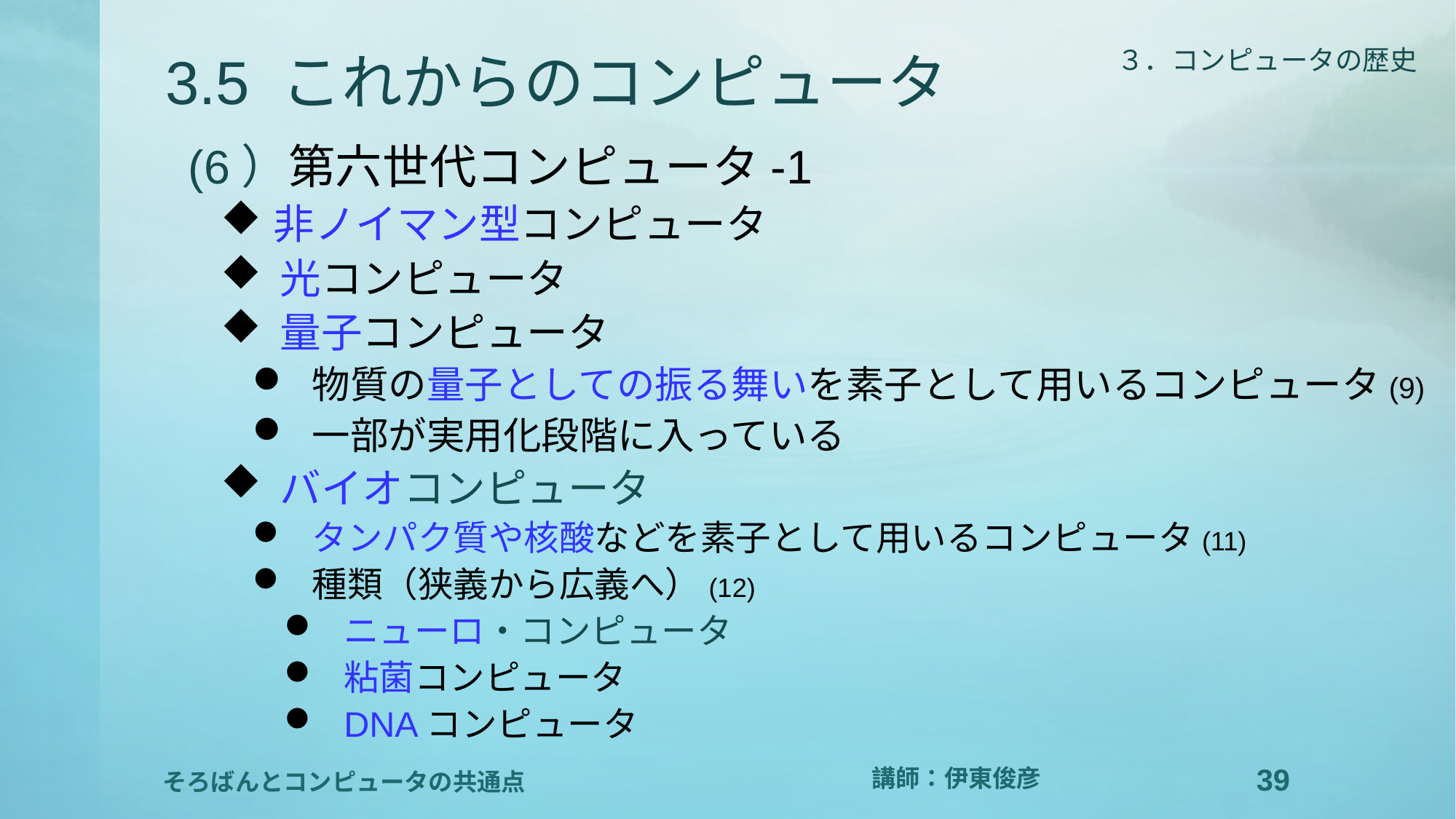

# 3.5 これからのコンピュータ
３．コンピュータの歴史
(6）第六世代コンピュータ-1
非ノイマン型コンピュータ
光コンピュータ
量子コンピュータ
物質の量子としての振る舞いを素子として用いるコンピュータ(9)
一部が実用化段階に入っている
バイオコンピュータ
タンパク質や核酸などを素子として用いるコンピュータ(11)
種類（狭義から広義へ）(12)
ニューロ・コンピュータ
粘菌コンピュータ
DNAコンピュータ
39
そろばんとコンピュータの共通点
講師：伊東俊彦